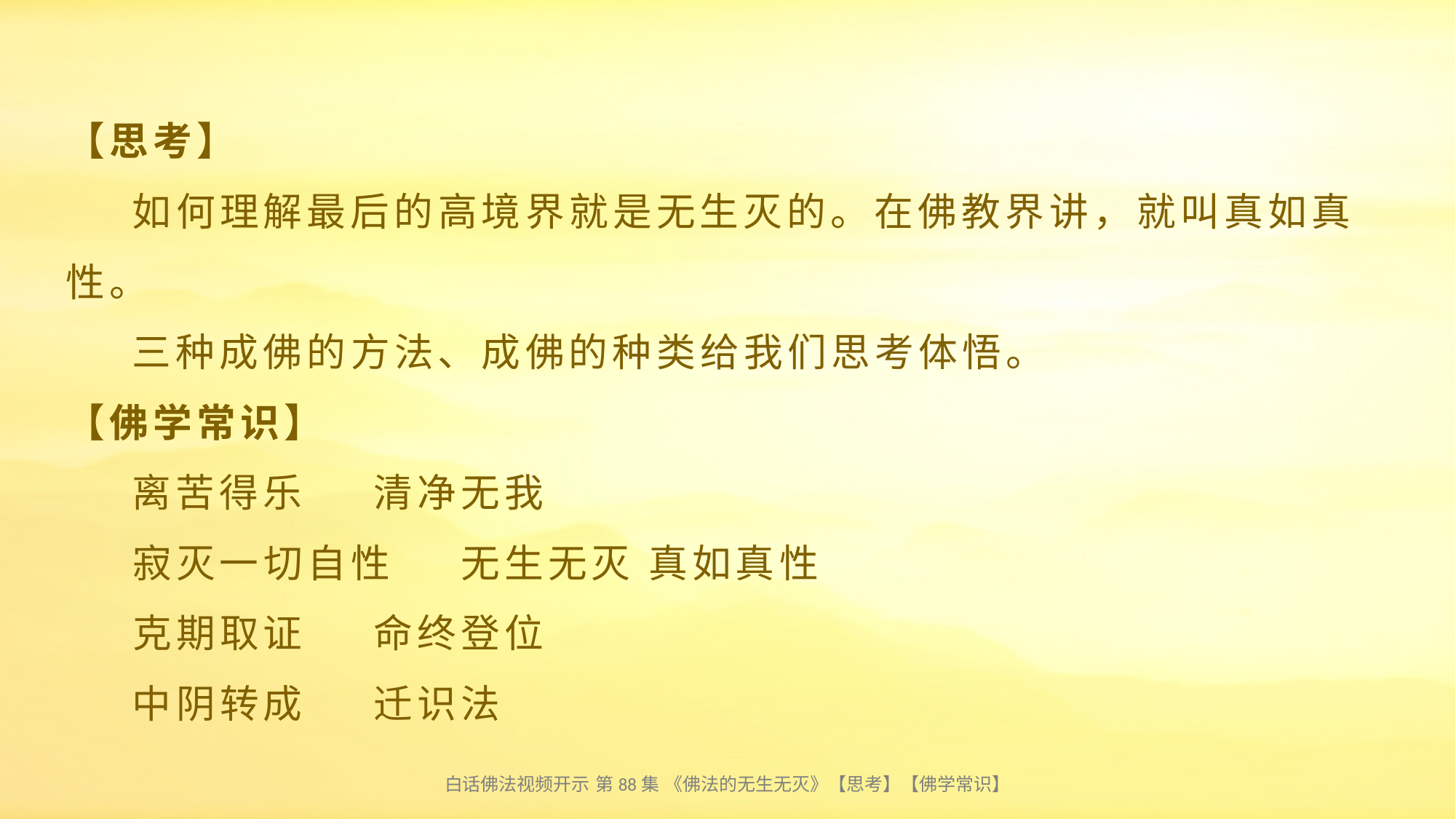

# 【思考】 如何理解最后的高境界就是无生灭的。在佛教界讲，就叫真如真性。 三种成佛的方法、成佛的种类给我们思考体悟。 【佛学常识】 离苦得乐     清净无我 寂灭一切自性     无生无灭 真如真性 克期取证     命终登位 中阴转成     迁识法
白话佛法视频开示 第88集 《佛法的无生无灭》【思考】【佛学常识】